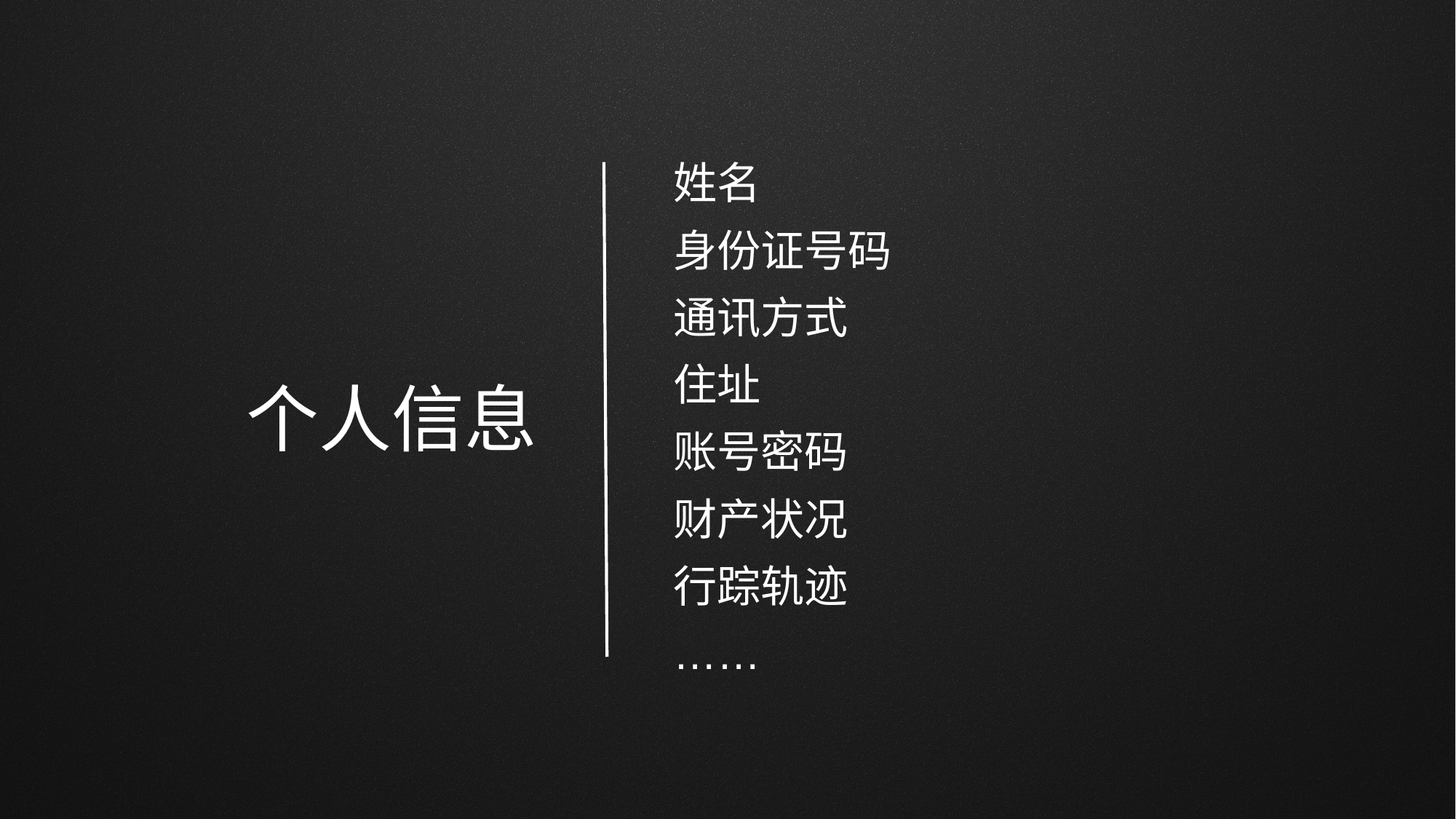

姓名
身份证号码
通讯方式
住址
账号密码
财产状况
行踪轨迹
……

个人信息